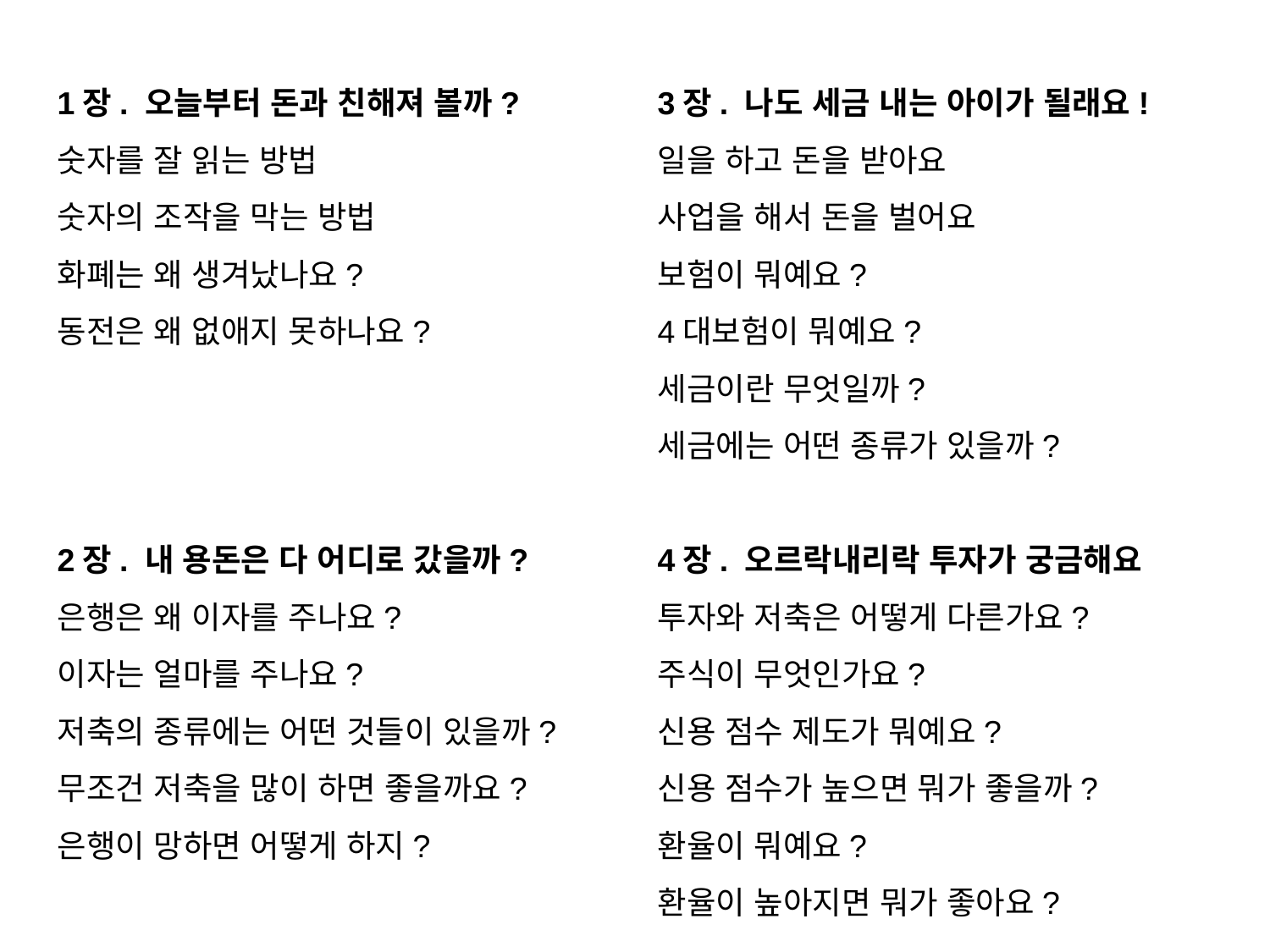

1장. 오늘부터 돈과 친해져 볼까?
숫자를 잘 읽는 방법
숫자의 조작을 막는 방법
화폐는 왜 생겨났나요?
동전은 왜 없애지 못하나요?

2장. 내 용돈은 다 어디로 갔을까?
은행은 왜 이자를 주나요?
이자는 얼마를 주나요?
저축의 종류에는 어떤 것들이 있을까?
무조건 저축을 많이 하면 좋을까요?
은행이 망하면 어떻게 하지?
3장. 나도 세금 내는 아이가 될래요!
일을 하고 돈을 받아요
사업을 해서 돈을 벌어요
보험이 뭐예요?
4대보험이 뭐예요?
세금이란 무엇일까?
세금에는 어떤 종류가 있을까?
4장. 오르락내리락 투자가 궁금해요
투자와 저축은 어떻게 다른가요?
주식이 무엇인가요?
신용 점수 제도가 뭐예요?
신용 점수가 높으면 뭐가 좋을까?
환율이 뭐예요?
환율이 높아지면 뭐가 좋아요?